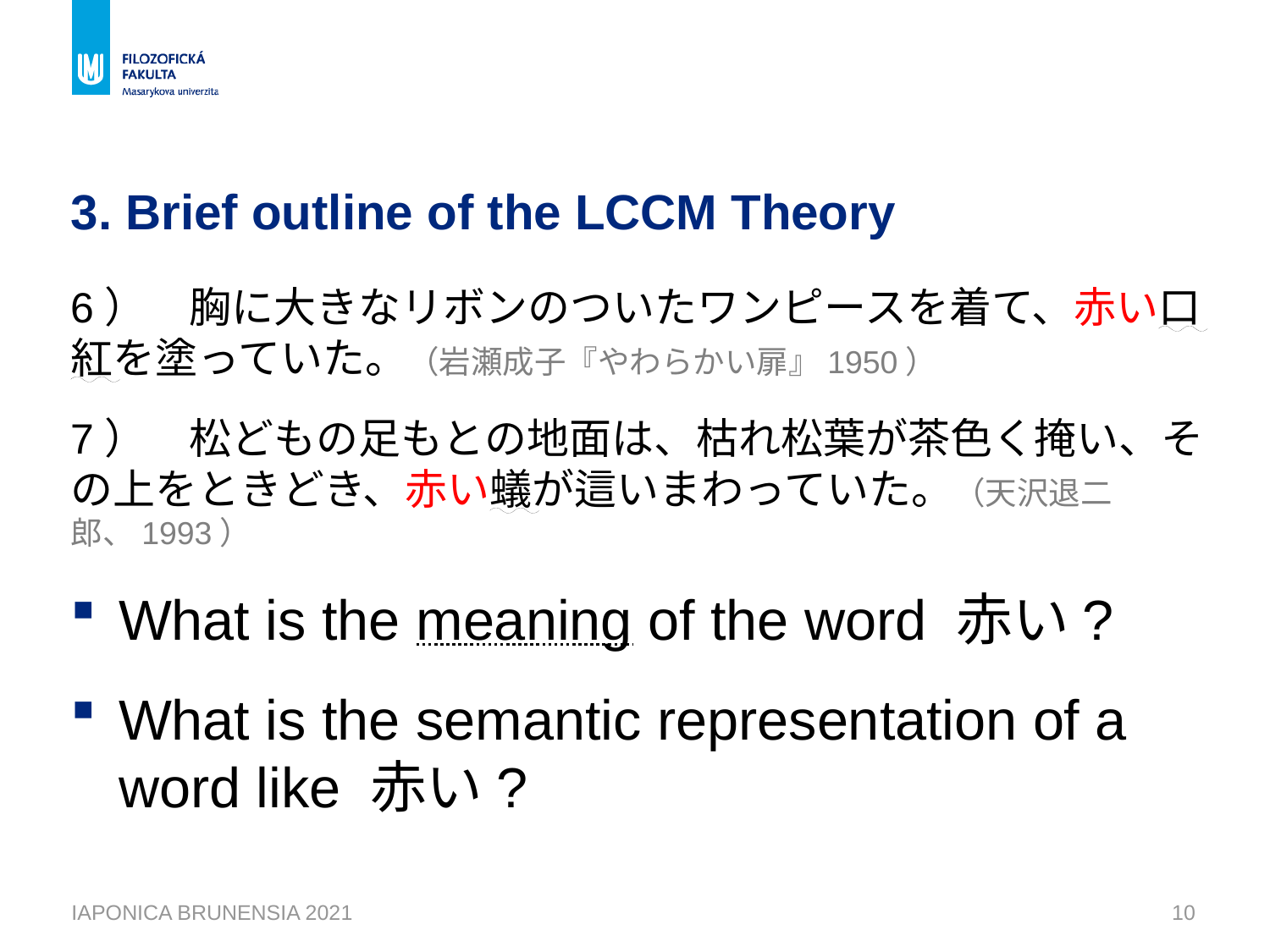

# 3. Brief outline of the LCCM Theory
6）　胸に大きなリボンのついたワンピースを着て、赤い口紅を塗っていた。（岩瀬成子『やわらかい扉』1950）
7）　松どもの足もとの地面は、枯れ松葉が茶色く掩い、その上をときどき、赤い蟻が這いまわっていた。（天沢退二郎、1993）
What is the meaning of the word 赤い?
What is the semantic representation of a word like 赤い?
IAPONICA BRUNENSIA 2021
10